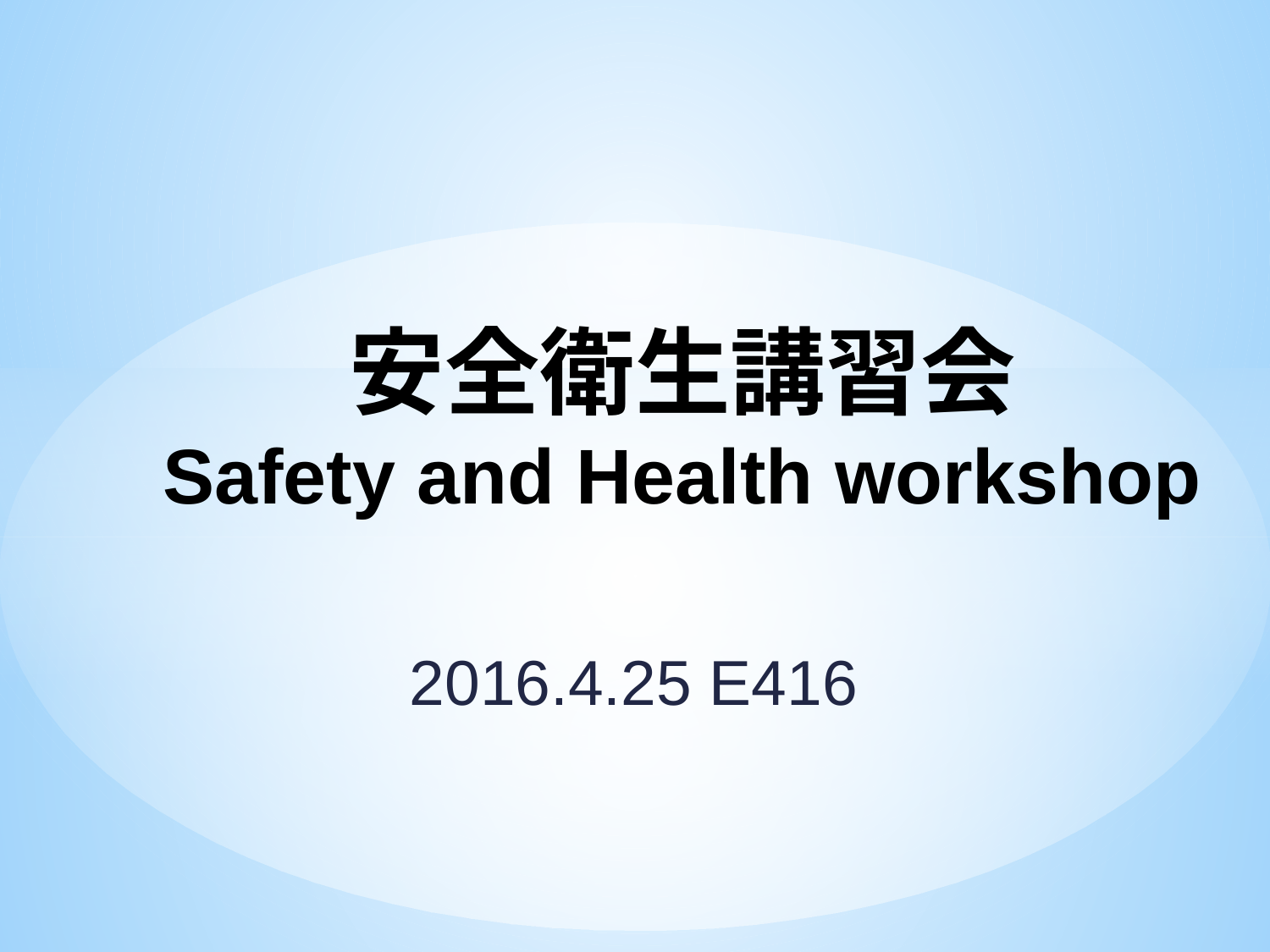

# 安全衛生講習会 Safety and Health workshop
2016.4.25 E416